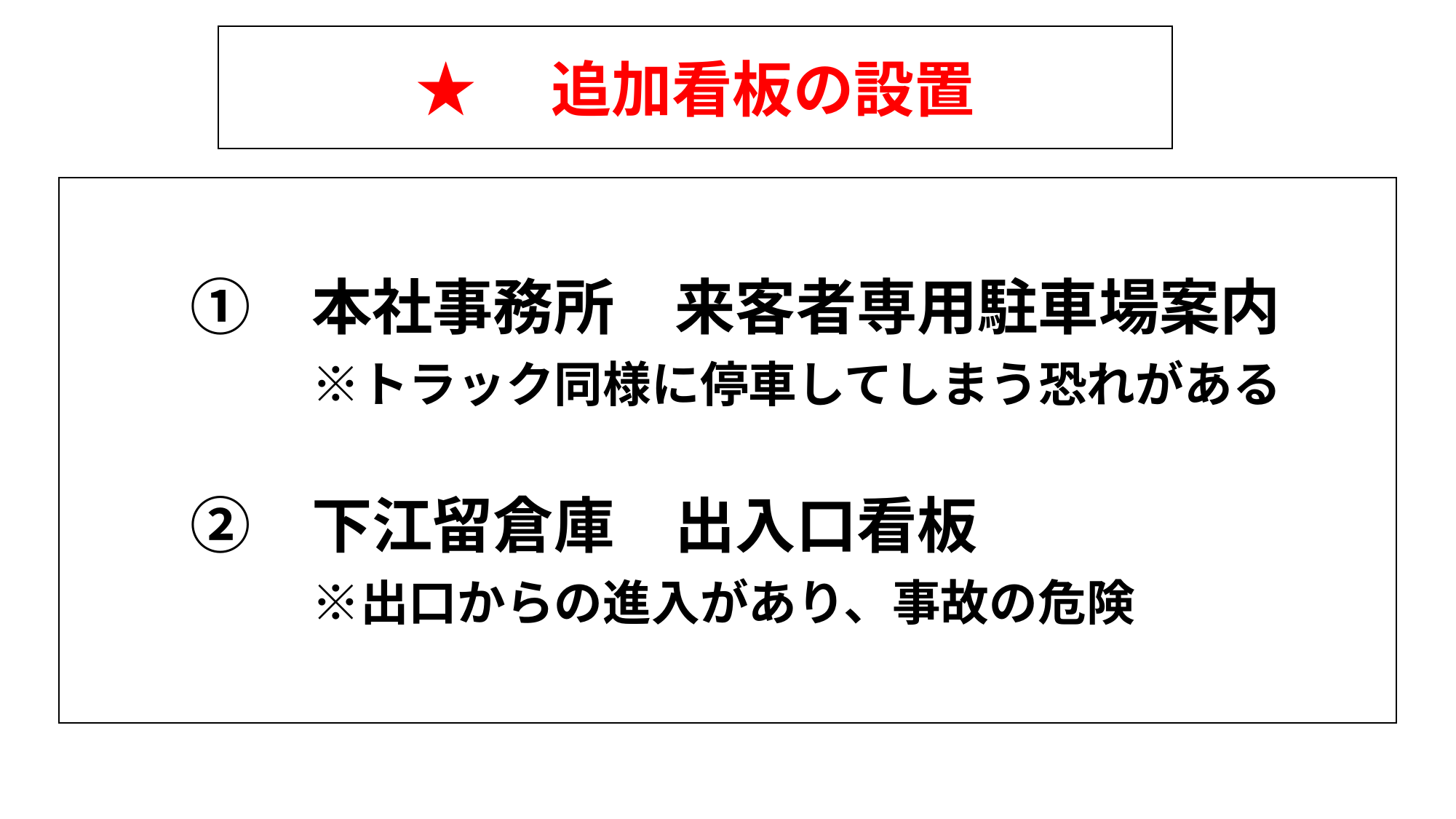

★　追加看板の設置
　　①　本社事務所　来客者専用駐車場案内
　　　　※トラック同様に停車してしまう恐れがある

　　②　下江留倉庫　出入口看板
　　　　※出口からの進入があり、事故の危険